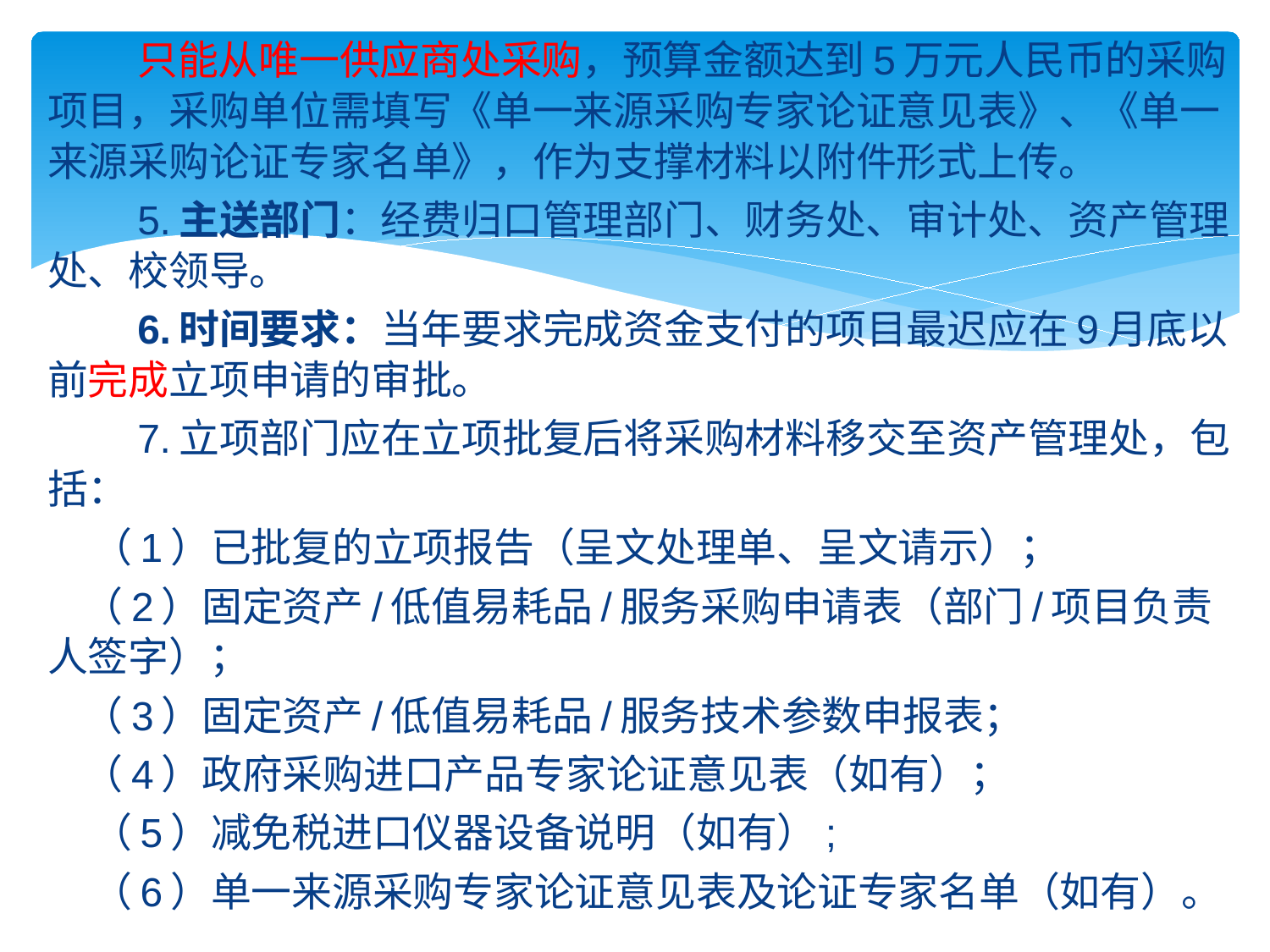

只能从唯一供应商处采购，预算金额达到5万元人民币的采购项目，采购单位需填写《单一来源采购专家论证意见表》、《单一来源采购论证专家名单》，作为支撑材料以附件形式上传。
        5.主送部门：经费归口管理部门、财务处、审计处、资产管理处、校领导。
        6.时间要求：当年要求完成资金支付的项目最迟应在9月底以前完成立项申请的审批。
        7.立项部门应在立项批复后将采购材料移交至资产管理处，包括：
    （1）已批复的立项报告（呈文处理单、呈文请示）；
   （2）固定资产/低值易耗品/服务采购申请表（部门/项目负责人签字）；
   （3）固定资产/低值易耗品/服务技术参数申报表；
   （4）政府采购进口产品专家论证意见表（如有）；
    （5）减免税进口仪器设备说明（如有）;
    （6）单一来源采购专家论证意见表及论证专家名单（如有）。